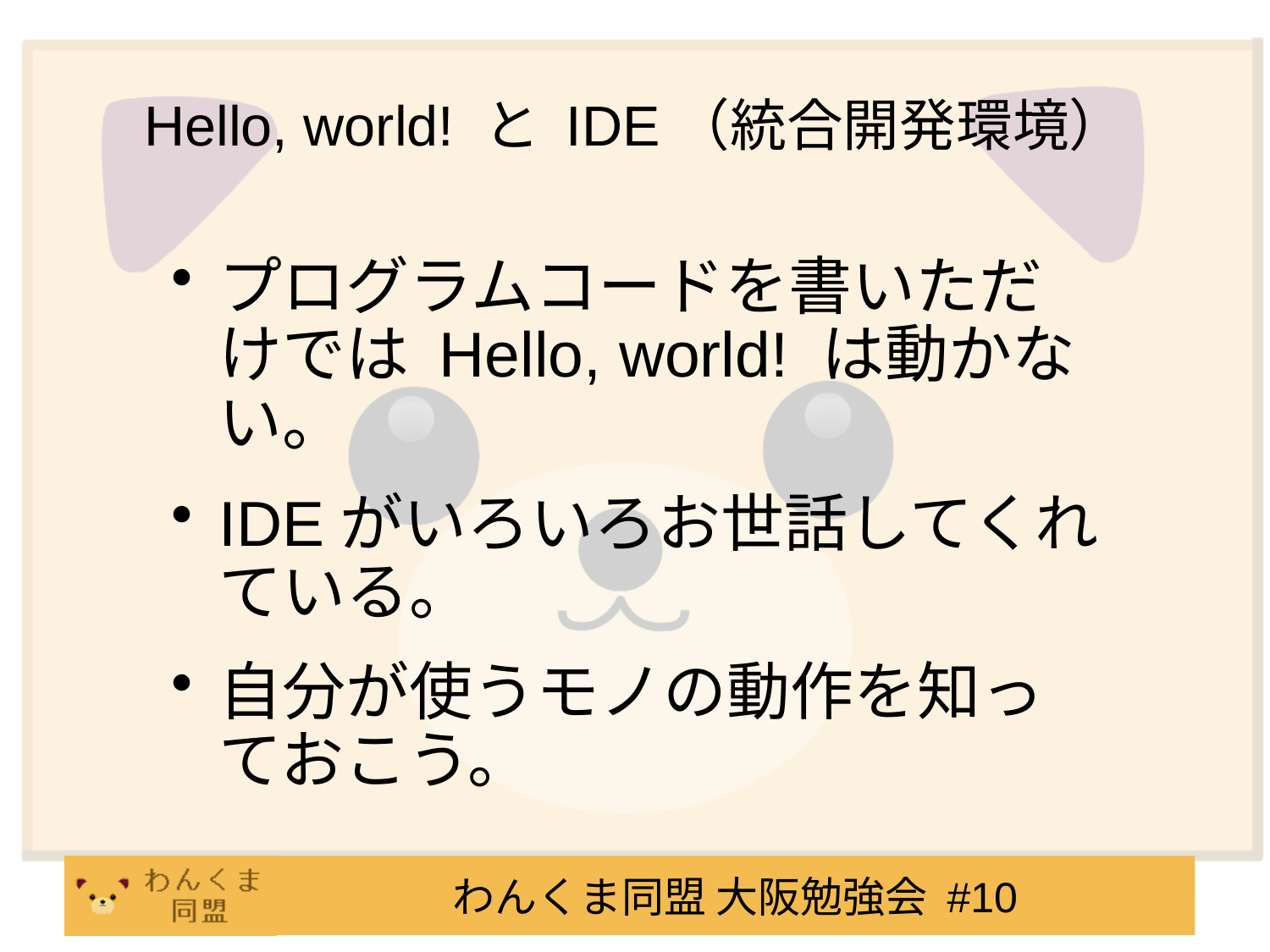

# Hello, world! と IDE（統合開発環境）
プログラムコードを書いただけでは Hello, world! は動かない。
IDEがいろいろお世話してくれている。
自分が使うモノの動作を知っておこう。